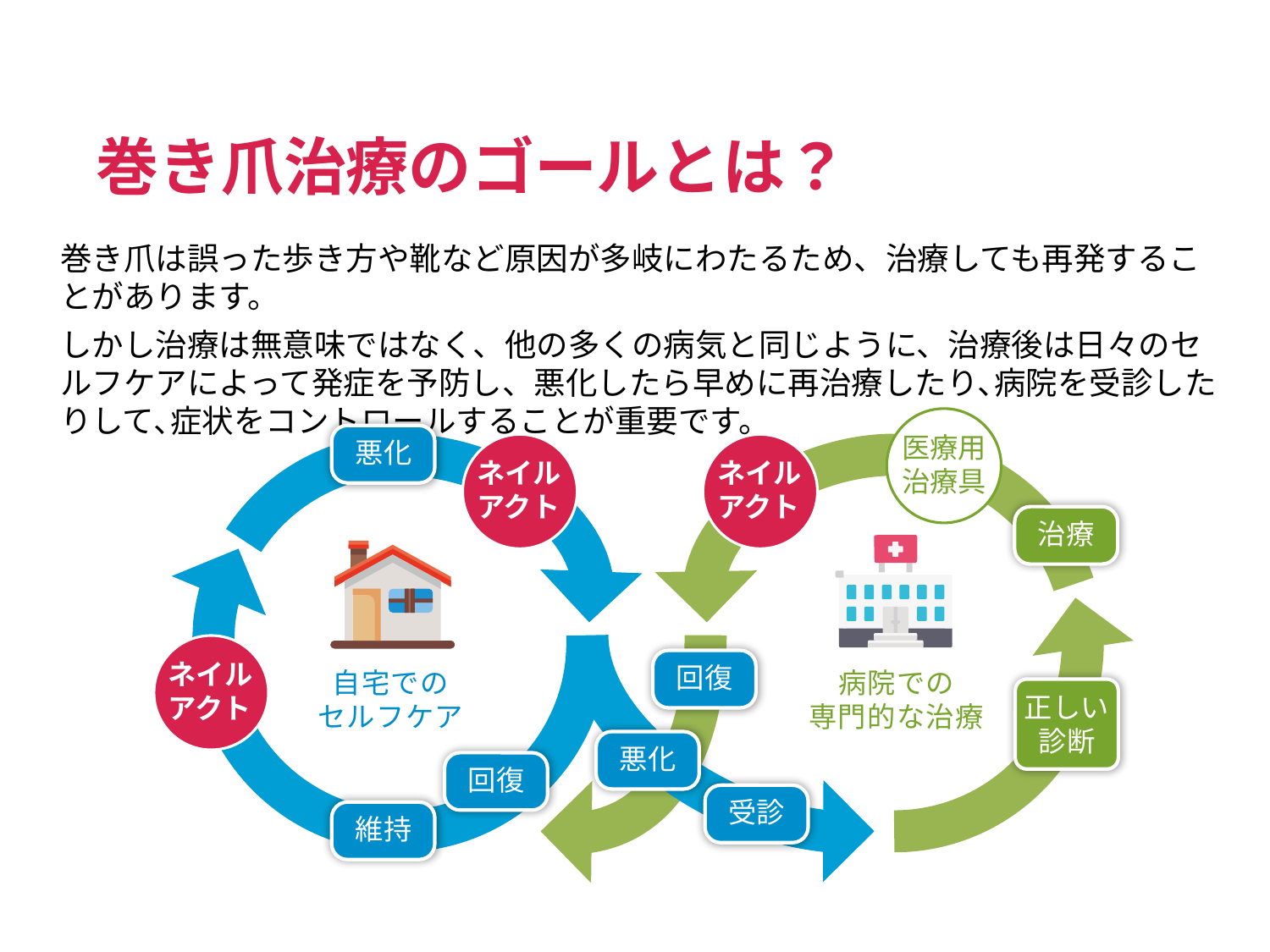

巻き爪治療のゴールとは？
巻き爪は誤った歩き方や靴など原因が多岐にわたるため、治療しても再発することがあります。
しかし治療は無意味ではなく、他の多くの病気と同じように、治療後は日々のセルフケアによって発症を予防し、悪化したら早めに再治療したり､病院を受診したりして､症状をコントロールすることが重要です。

医療用
治療具

悪化

ネイル
アクト

ネイル
アクト

治療

ネイル
アクト

回復
自宅での
セルフケア
病院での
専門的な治療

正しい診断

悪化

回復

受診

維持